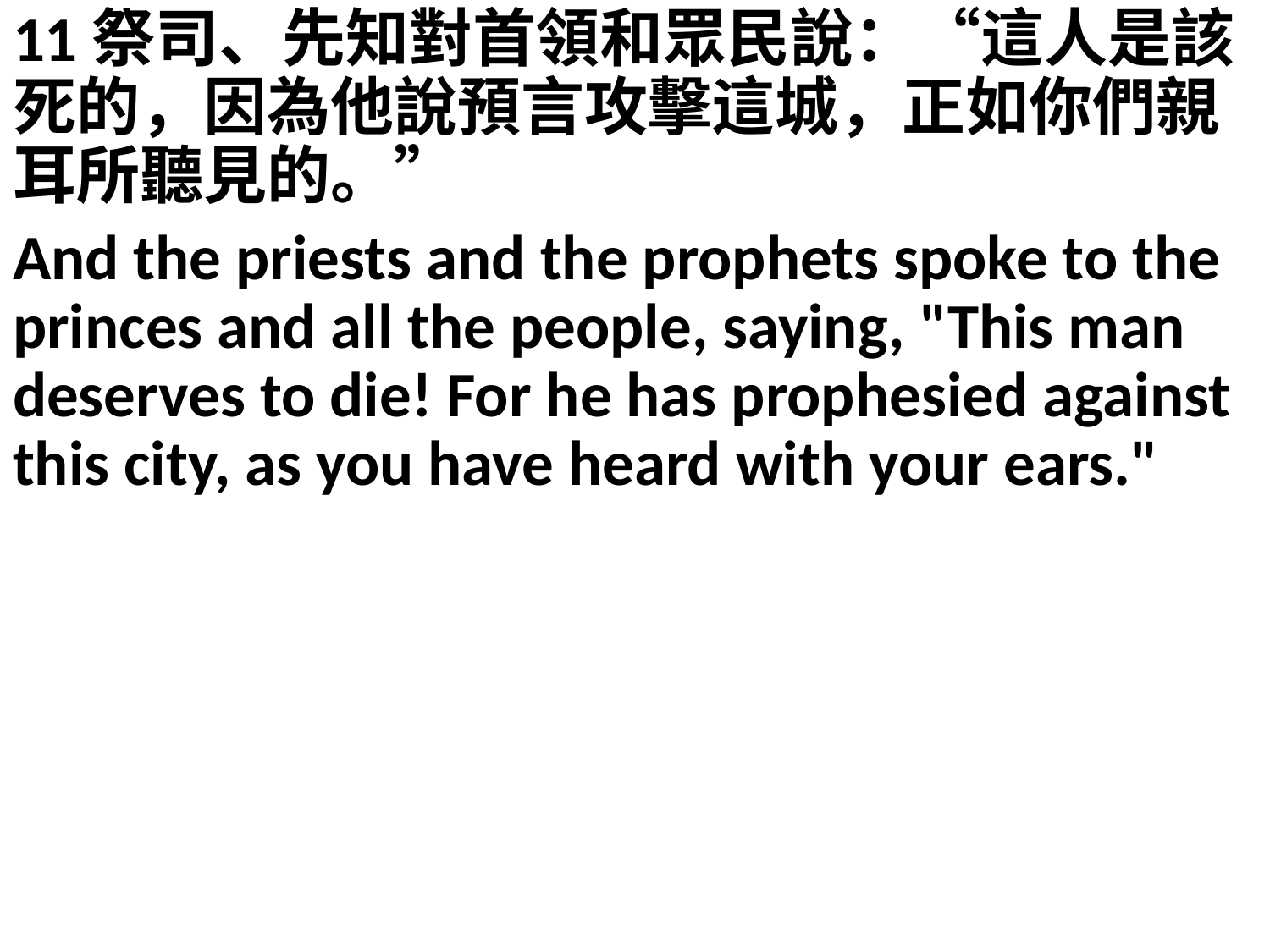

11祭司、先知對首領和眾民說：“這人是該死的，因為他說預言攻擊這城，正如你們親耳所聽見的。”
And the priests and the prophets spoke to the princes and all the people, saying, "This man deserves to die! For he has prophesied against this city, as you have heard with your ears."